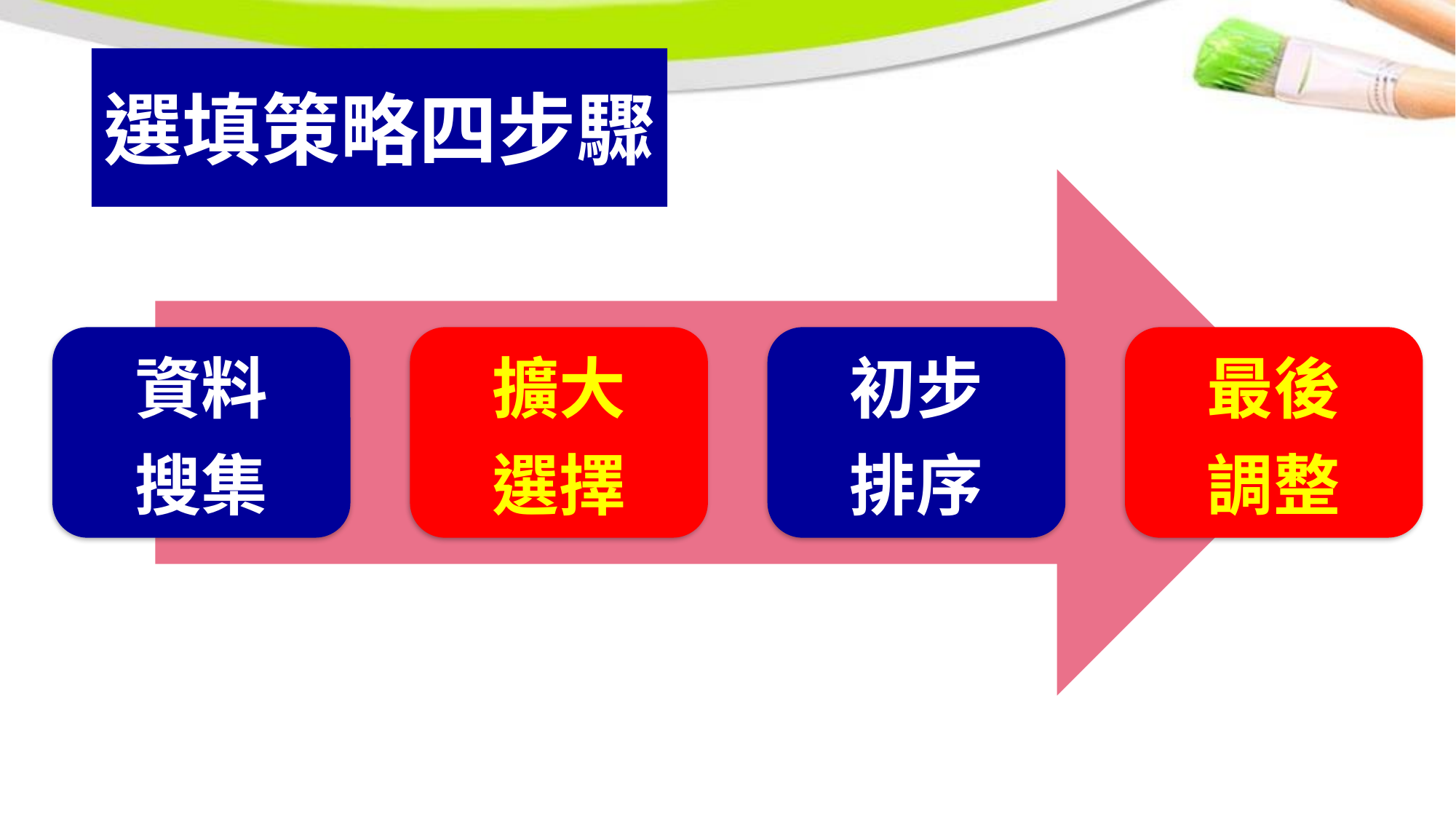

選填策略四步驟
資料
搜集
擴大
選擇
初步
排序
最後
調整